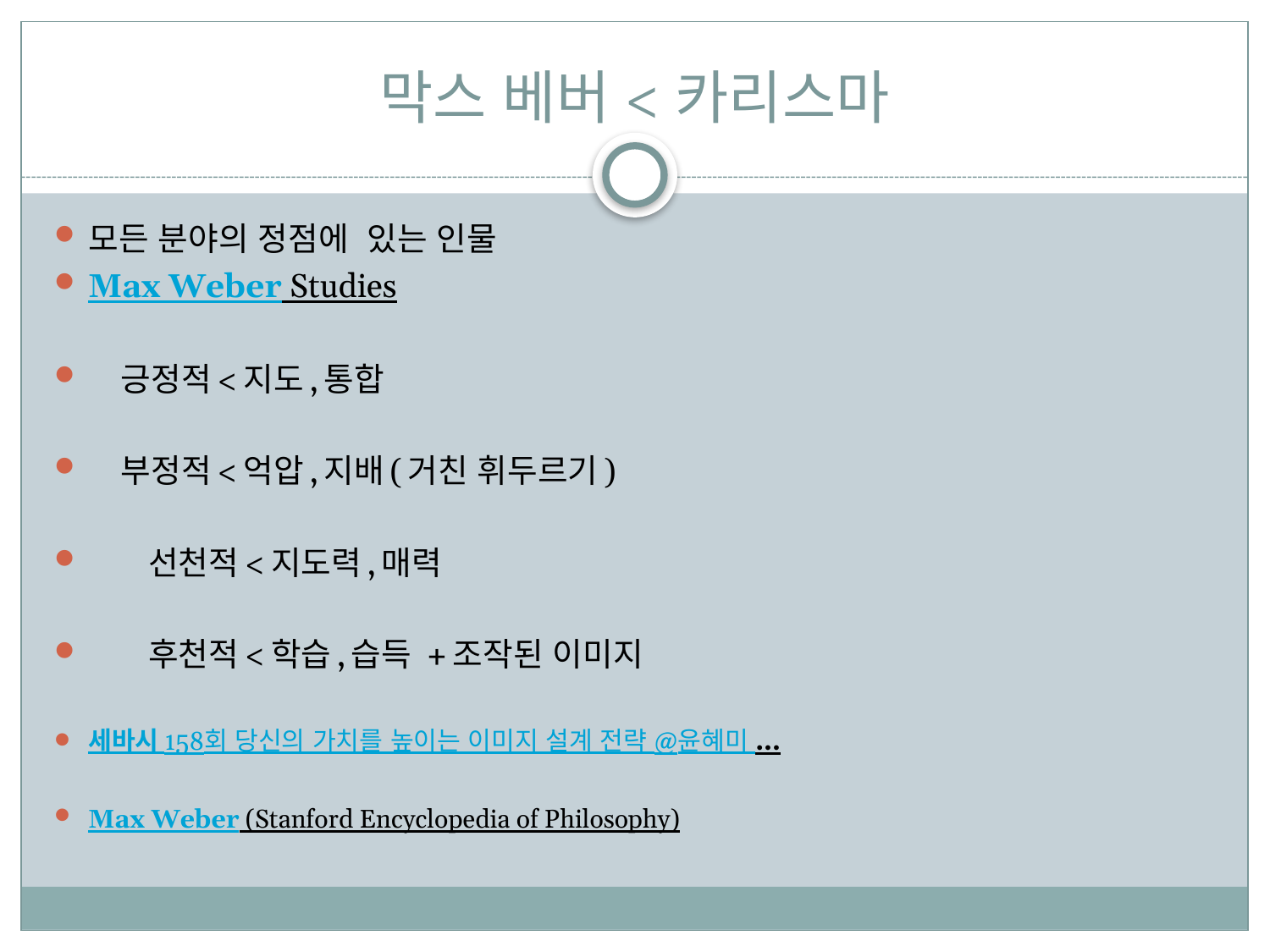

# 막스 베버<카리스마
모든 분야의 정점에  있는 인물
Max Weber Studies

   긍정적<지도,통합

   부정적<억압,지배(거친 휘두르기)

      선천적<지도력,매력

      후천적<학습,습득 +조작된 이미지

세바시 158회 당신의 가치를 높이는 이미지 설계 전략 @윤혜미 ...

Max Weber (Stanford Encyclopedia of Philosophy)